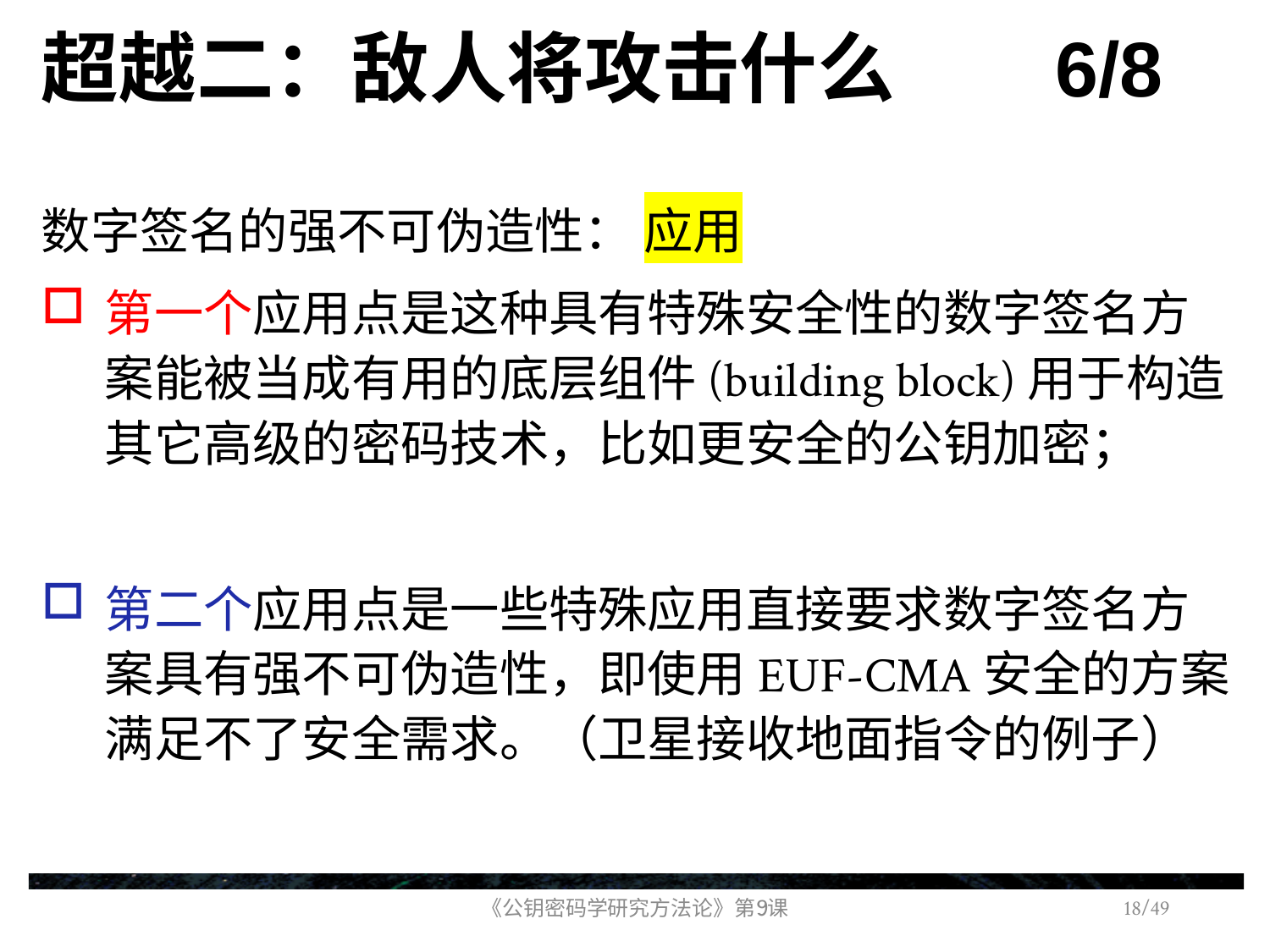

# 超越二：敌人将攻击什么        6/8
数字签名的强不可伪造性： 应用
第一个应用点是这种具有特殊安全性的数字签名方案能被当成有用的底层组件(building block)用于构造其它高级的密码技术，比如更安全的公钥加密；

第二个应用点是一些特殊应用直接要求数字签名方案具有强不可伪造性，即使用EUF-CMA安全的方案满足不了安全需求。（卫星接收地面指令的例子）
《公钥密码学研究方法论》第9课
18/49